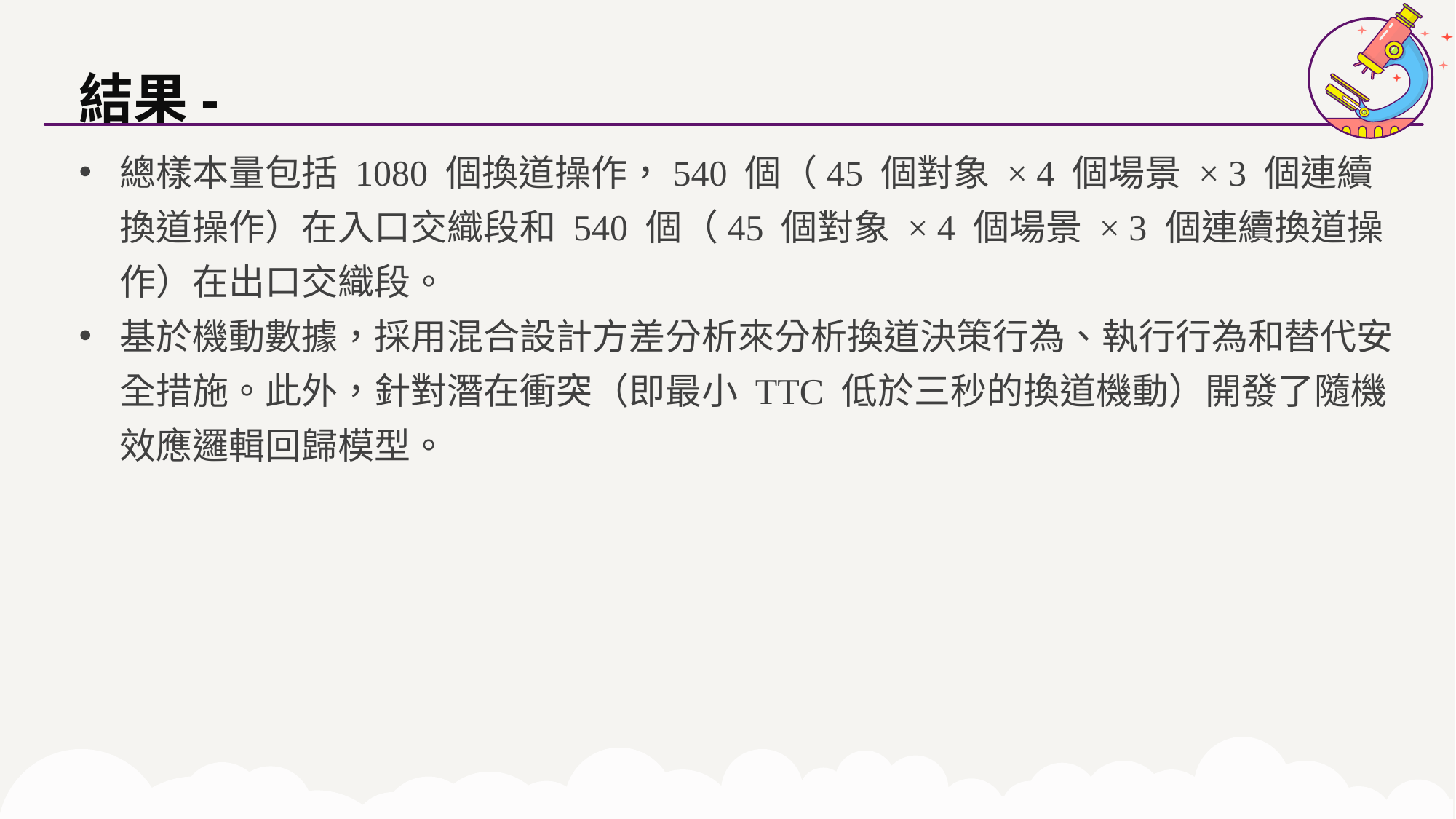

結果-
總樣本量包括 1080 個換道操作，540 個（45 個對象 × 4 個場景 × 3 個連續換道操作）在入口交織段和 540 個（45 個對象 × 4 個場景 × 3 個連續換道操作）在出口交織段。
基於機動數據，採用混合設計方差分析來分析換道決策行為、執行行為和替代安全措施。此外，針對潛在衝突（即最小 TTC 低於三秒的換道機動）開發了隨機效應邏輯回歸模型。